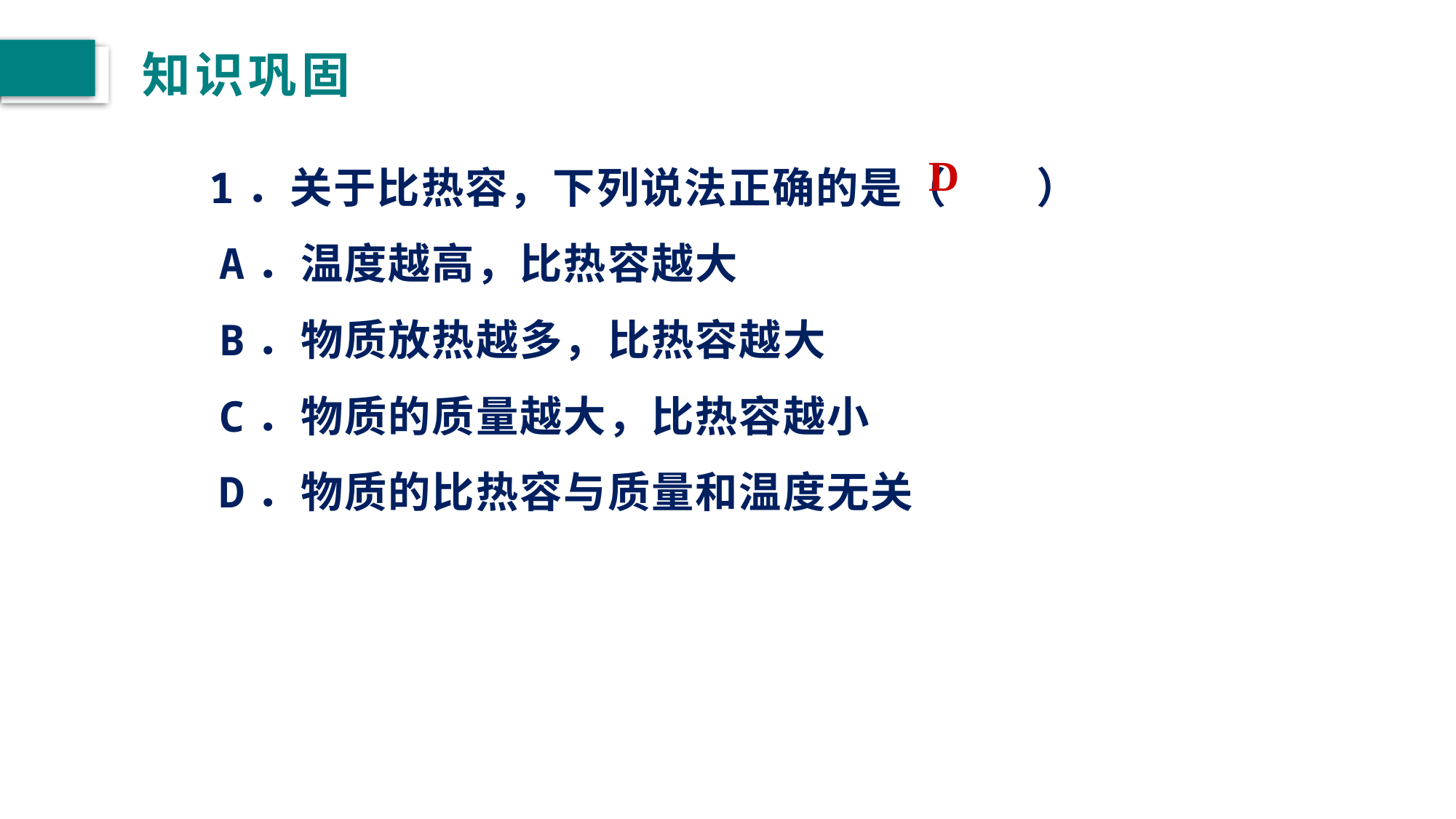

# 知识巩固
     D
　　1．关于比热容，下列说法正确的是（        ）
    　A．温度越高，比热容越大
    　B．物质放热越多，比热容越大
    　C．物质的质量越大，比热容越小
    　D．物质的比热容与质量和温度无关